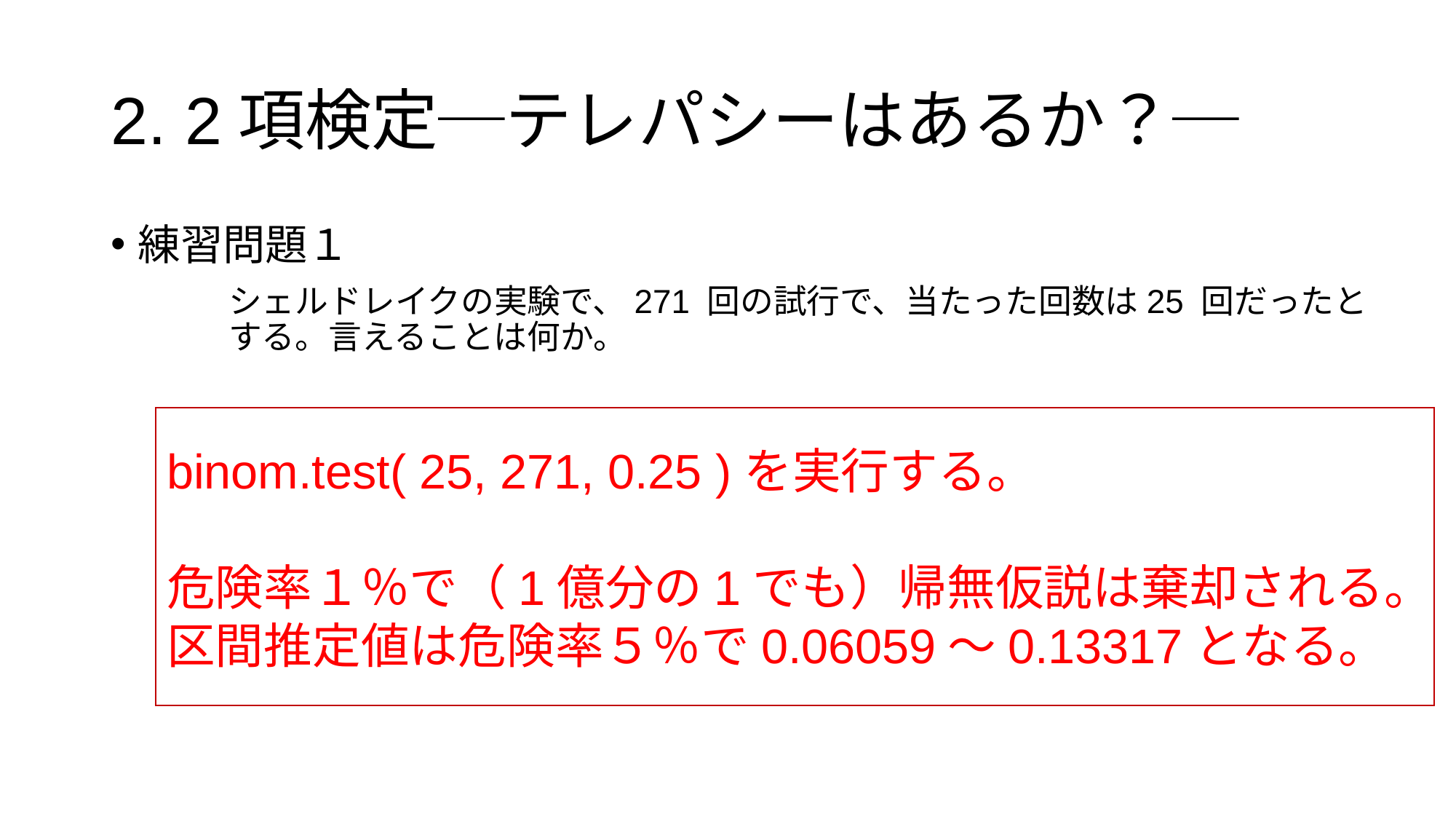

# 2. 2項検定─テレパシーはあるか？─
練習問題１
シェルドレイクの実験で、271 回の試行で、当たった回数は25 回だったとする。言えることは何か。

binom.test( 25, 271, 0.25 )を実行する。

危険率１％で（1億分の1でも）帰無仮説は棄却される。
区間推定値は危険率５％で0.06059～0.13317となる。